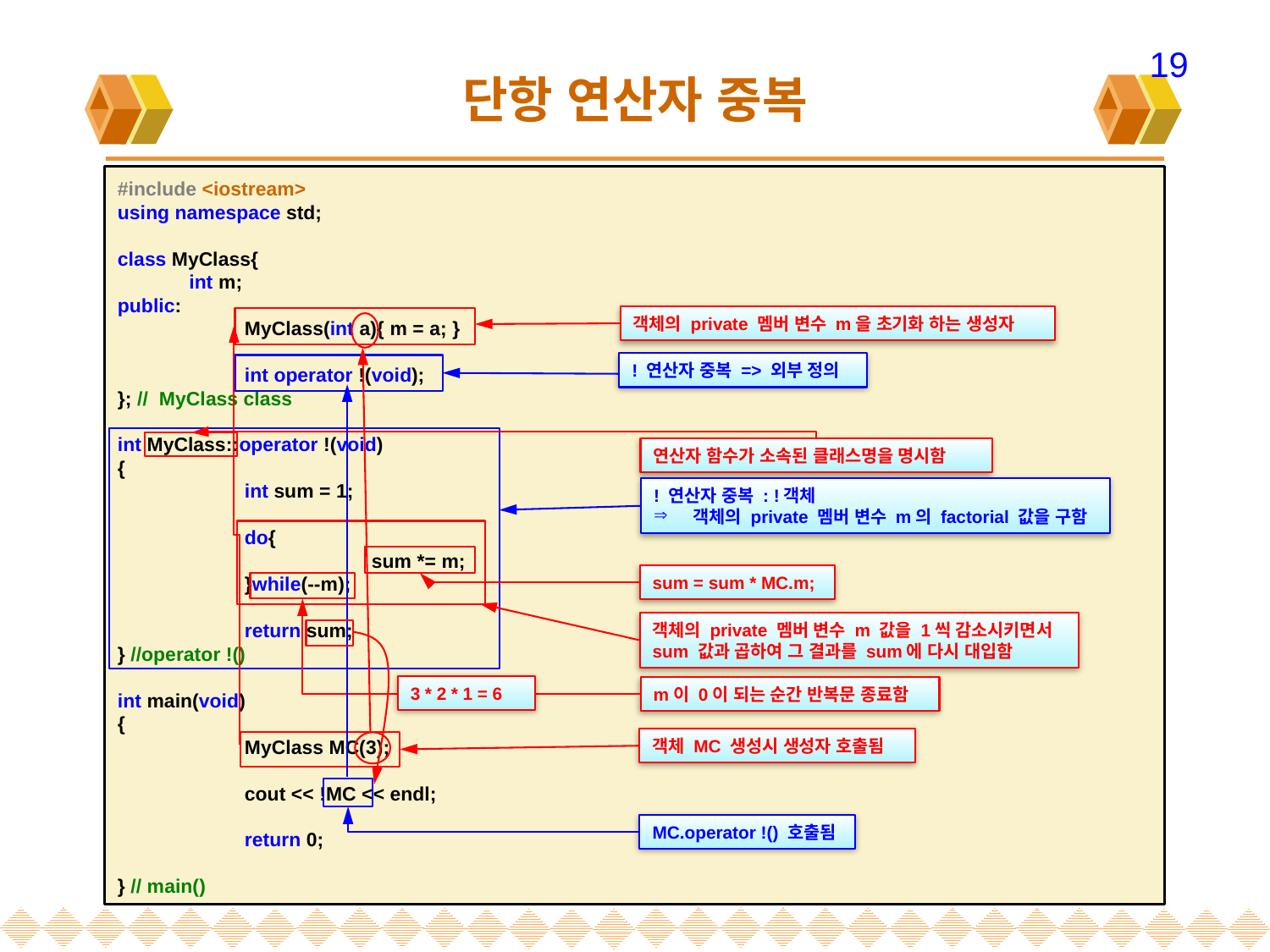

19
# 단항 연산자 중복

#include <iostream>
using namespace std;

class MyClass{
             int m;
public:
	MyClass(int a){ m = a; }

	int operator !(void);
}; //  MyClass class

int MyClass::operator !(void)
{
	int sum = 1;

	do{
		sum *= m;
	}while(--m);

	return sum;
} //operator !()

int main(void)
{
	MyClass MC(3);

	cout << !MC << endl;

	return 0;

} // main()

객체의 private 멤버 변수 m을 초기화 하는 생성자

! 연산자 중복 => 외부 정의

연산자 함수가 소속된 클래스명을 명시함
! 연산자 중복 : !객체
객체의 private 멤버 변수 m의 factorial 값을 구함

sum = sum * MC.m;

객체의 private 멤버 변수 m 값을 1씩 감소시키면서
sum 값과 곱하여 그 결과를 sum에 다시 대입함

3 * 2 * 1 = 6
m이 0이 되는 순간 반복문 종료함
객체 MC 생성시 생성자 호출됨

MC.operator !() 호출됨